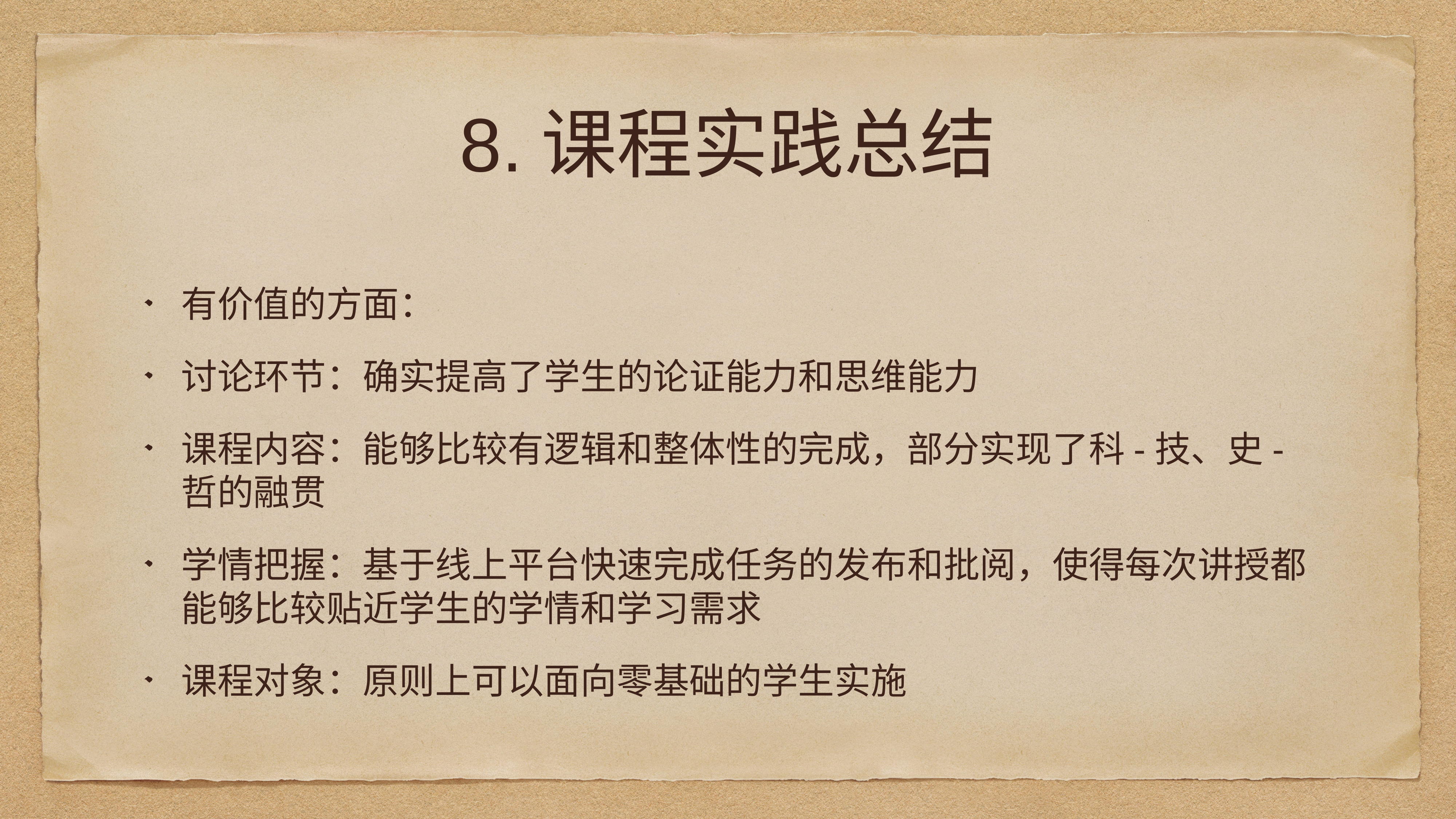

# 8.课程实践总结
有价值的方面：
讨论环节：确实提高了学生的论证能力和思维能力
课程内容：能够比较有逻辑和整体性的完成，部分实现了科-技、史-哲的融贯
学情把握：基于线上平台快速完成任务的发布和批阅，使得每次讲授都能够比较贴近学生的学情和学习需求
课程对象：原则上可以面向零基础的学生实施